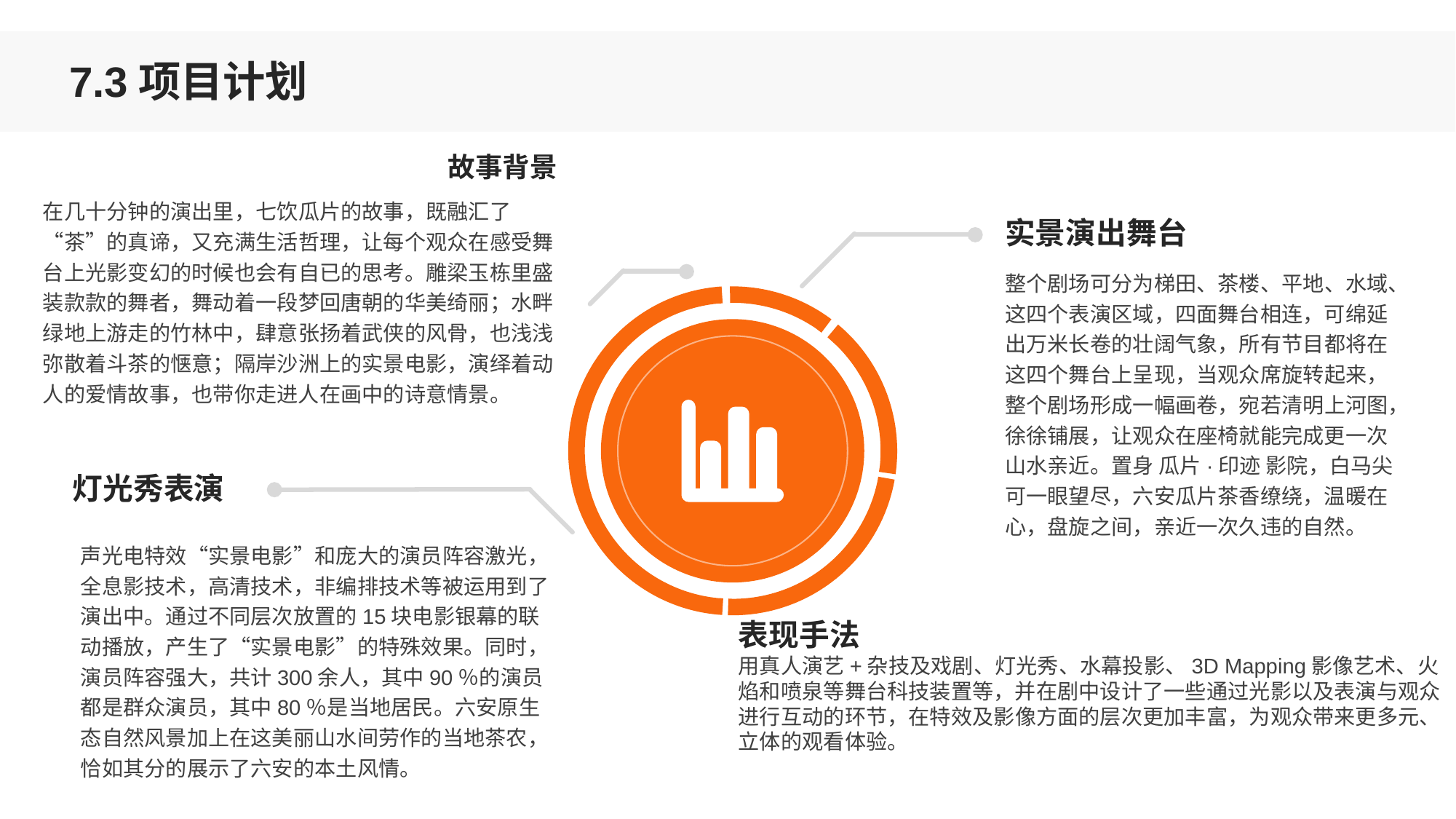

7.3项目计划
故事背景
在几十分钟的演出里，七饮瓜片的故事，既融汇了“茶”的真谛，又充满生活哲理，让每个观众在感受舞台上光影变幻的时候也会有自已的思考。雕梁玉栋里盛装款款的舞者，舞动着一段梦回唐朝的华美绮丽；水畔绿地上游走的竹林中，肆意张扬着武侠的风骨，也浅浅弥散着斗茶的惬意；隔岸沙洲上的实景电影，演绎着动人的爱情故事，也带你走进人在画中的诗意情景。
实景演出舞台

整个剧场可分为梯田、茶楼、平地、水域、这四个表演区域，四面舞台相连，可绵延出万米长卷的壮阔气象，所有节目都将在这四个舞台上呈现，当观众席旋转起来，整个剧场形成一幅画卷，宛若清明上河图，徐徐铺展，让观众在座椅就能完成更一次山水亲近。置身 瓜片·印迹 影院，白马尖可一眼望尽，六安瓜片茶香缭绕，温暖在心，盘旋之间，亲近一次久违的自然。

灯光秀表演

声光电特效“实景电影”和庞大的演员阵容激光，全息影技术，高清技术，非编排技术等被运用到了演出中。通过不同层次放置的15块电影银幕的联动播放，产生了“实景电影”的特殊效果。同时，演员阵容强大，共计300余人，其中90％的演员都是群众演员，其中80％是当地居民。六安原生态自然风景加上在这美丽山水间劳作的当地茶农，恰如其分的展示了六安的本土风情。
表现手法
用真人演艺+杂技及戏剧、灯光秀、水幕投影、3D Mapping影像艺术、火焰和喷泉等舞台科技装置等，并在剧中设计了一些通过光影以及表演与观众进行互动的环节，在特效及影像方面的层次更加丰富，为观众带来更多元、立体的观看体验。